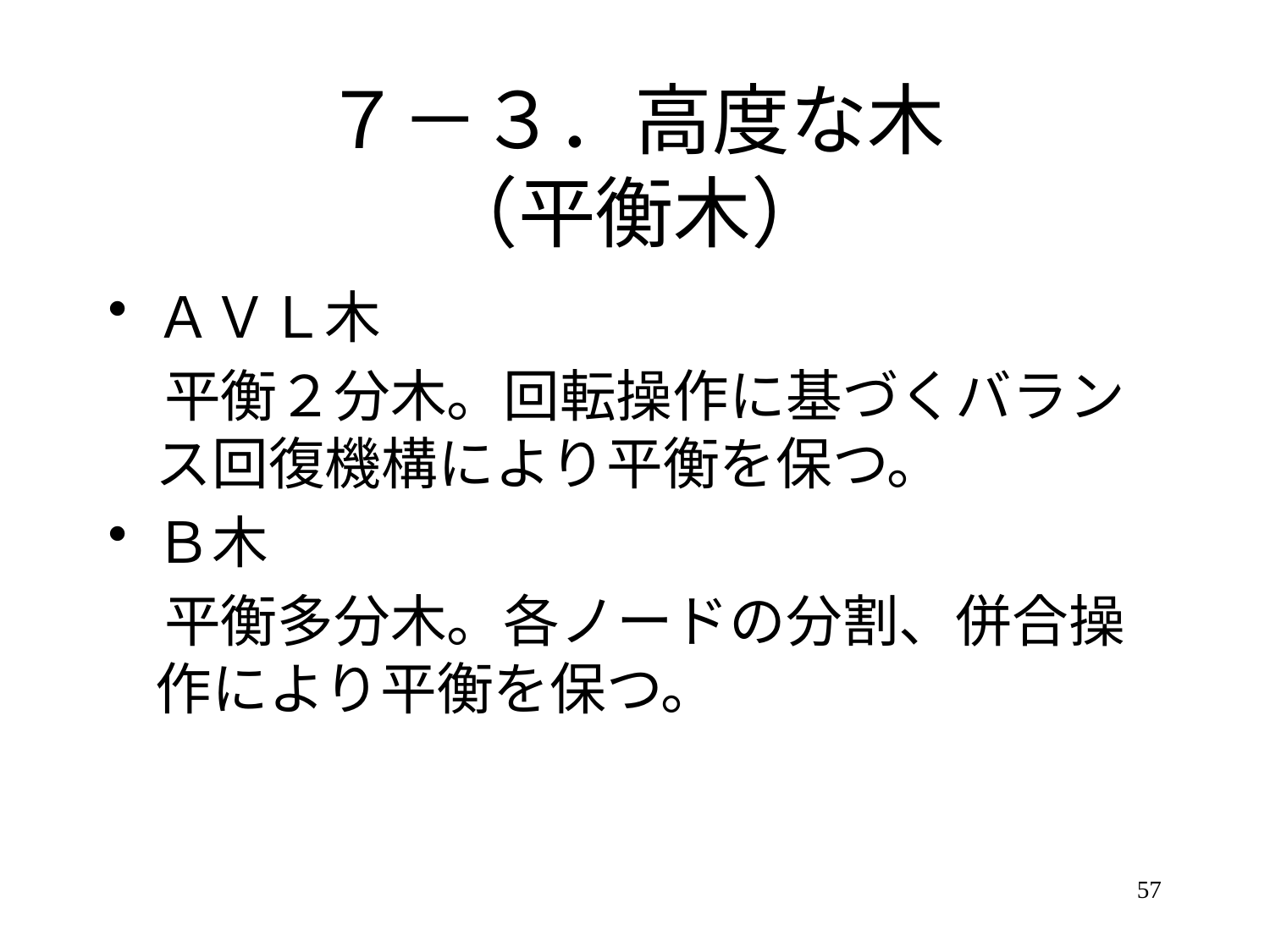

# ７－３．高度な木 （平衡木）
ＡＶＬ木
　平衡２分木。回転操作に基づくバランス回復機構により平衡を保つ。
Ｂ木
　平衡多分木。各ノードの分割、併合操作により平衡を保つ。
57